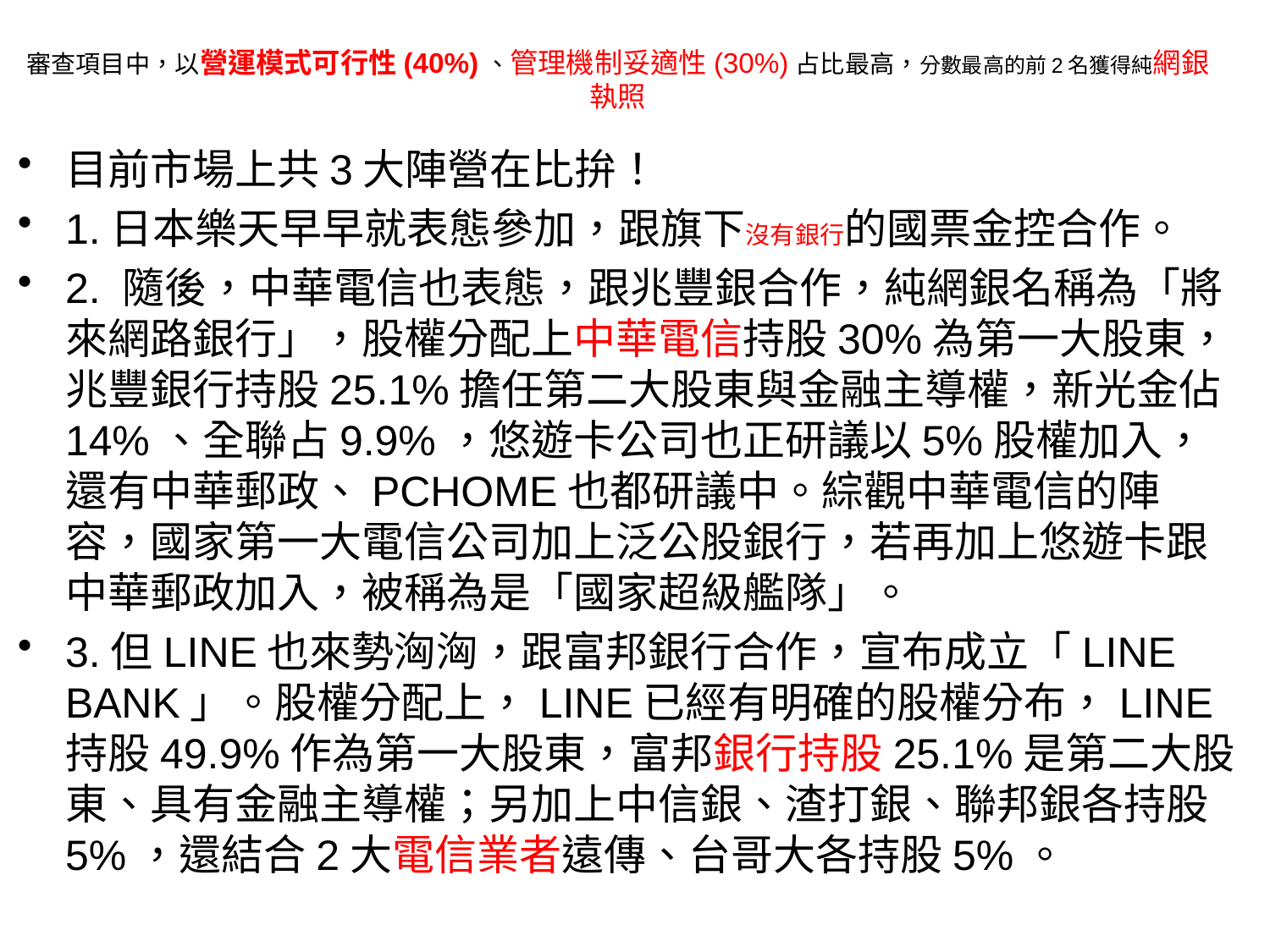

# 審查項目中，以營運模式可行性(40%)、管理機制妥適性(30%)占比最高，分數最高的前2名獲得純網銀執照
目前市場上共3大陣營在比拚！
1.日本樂天早早就表態參加，跟旗下沒有銀行的國票金控合作。
2. 隨後，中華電信也表態，跟兆豐銀合作，純網銀名稱為「將來網路銀行」，股權分配上中華電信持股30%為第一大股東，兆豐銀行持股25.1%擔任第二大股東與金融主導權，新光金佔14%、全聯占9.9%，悠遊卡公司也正研議以5%股權加入，還有中華郵政、PCHOME也都研議中。綜觀中華電信的陣容，國家第一大電信公司加上泛公股銀行，若再加上悠遊卡跟中華郵政加入，被稱為是「國家超級艦隊」。
3.但LINE也來勢洶洶，跟富邦銀行合作，宣布成立「LINE BANK」。股權分配上，LINE已經有明確的股權分布，LINE持股49.9%作為第一大股東，富邦銀行持股25.1%是第二大股東、具有金融主導權；另加上中信銀、渣打銀、聯邦銀各持股5%，還結合2大電信業者遠傳、台哥大各持股5%。